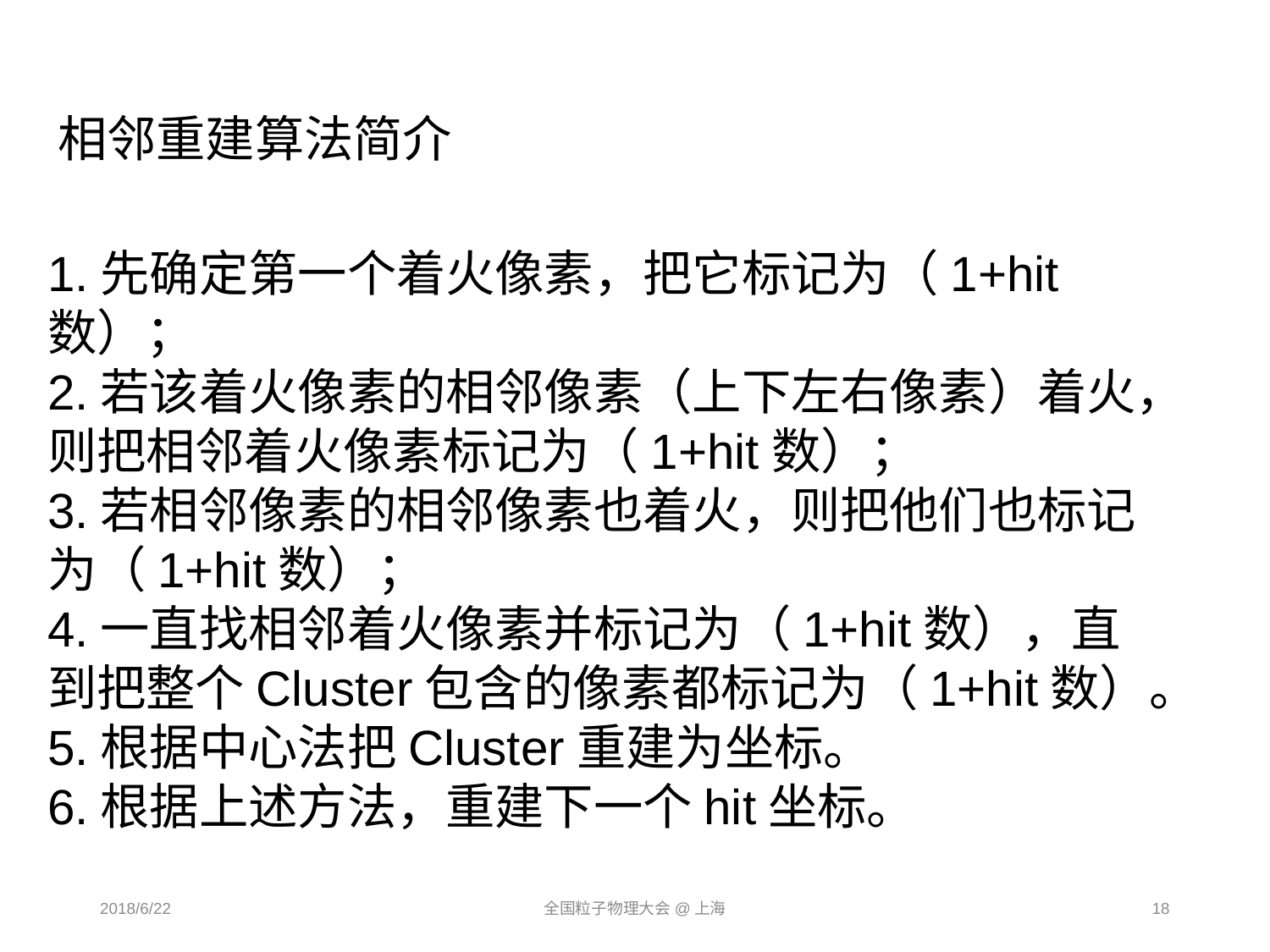

# 相邻重建算法简介
1.先确定第一个着火像素，把它标记为（1+hit数）；
2.若该着火像素的相邻像素（上下左右像素）着火，则把相邻着火像素标记为（1+hit数）；
3.若相邻像素的相邻像素也着火，则把他们也标记为（1+hit数）；
4.一直找相邻着火像素并标记为（1+hit数），直到把整个Cluster包含的像素都标记为（1+hit数）。
5.根据中心法把Cluster重建为坐标。
6.根据上述方法，重建下一个hit坐标。
2018/6/22
全国粒子物理大会@上海
18